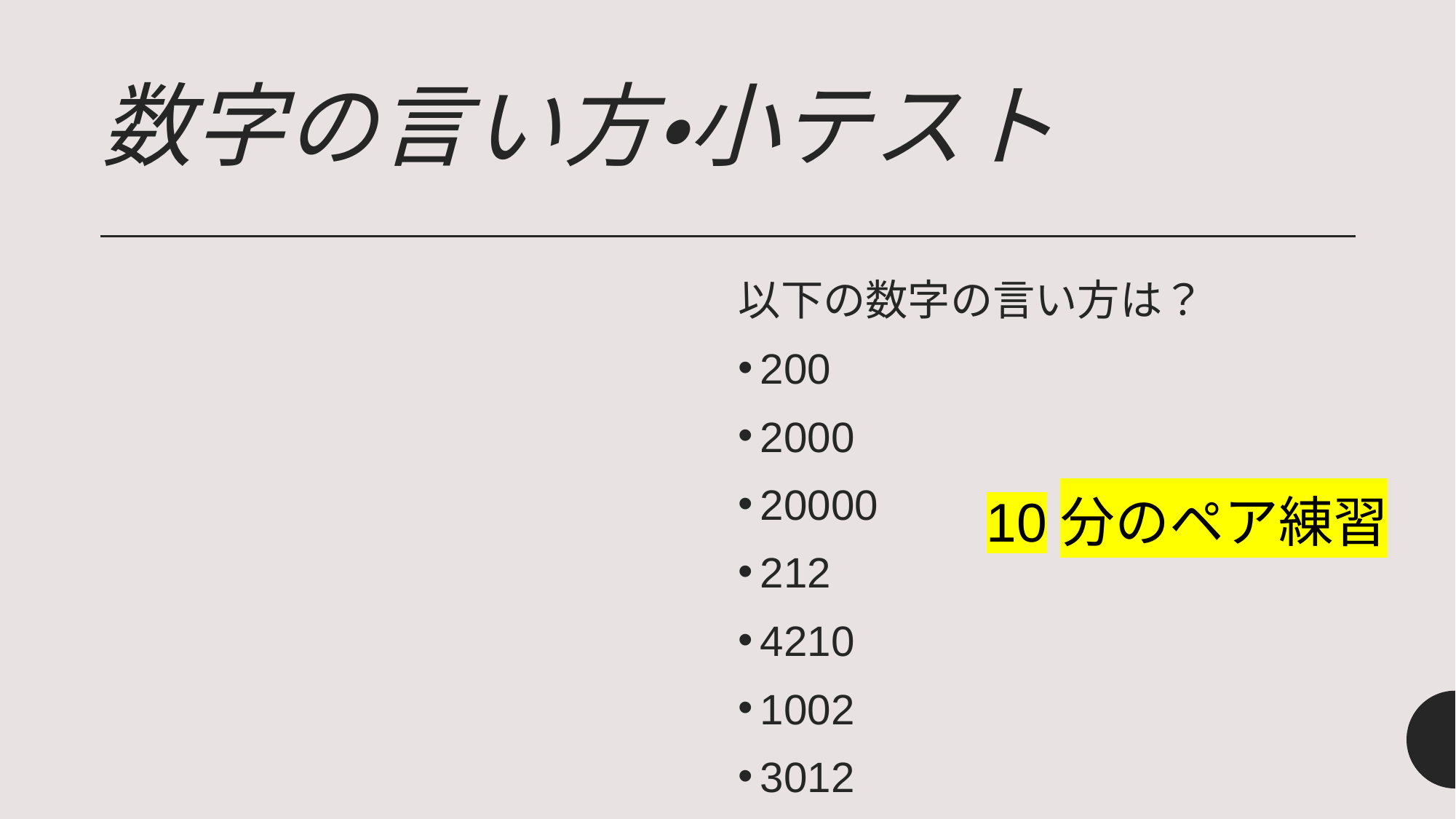

# 数字の言い方・小テスト
以下の数字の言い方は？
200
2000
20000
212
4210
1002
3012
10分のペア練習